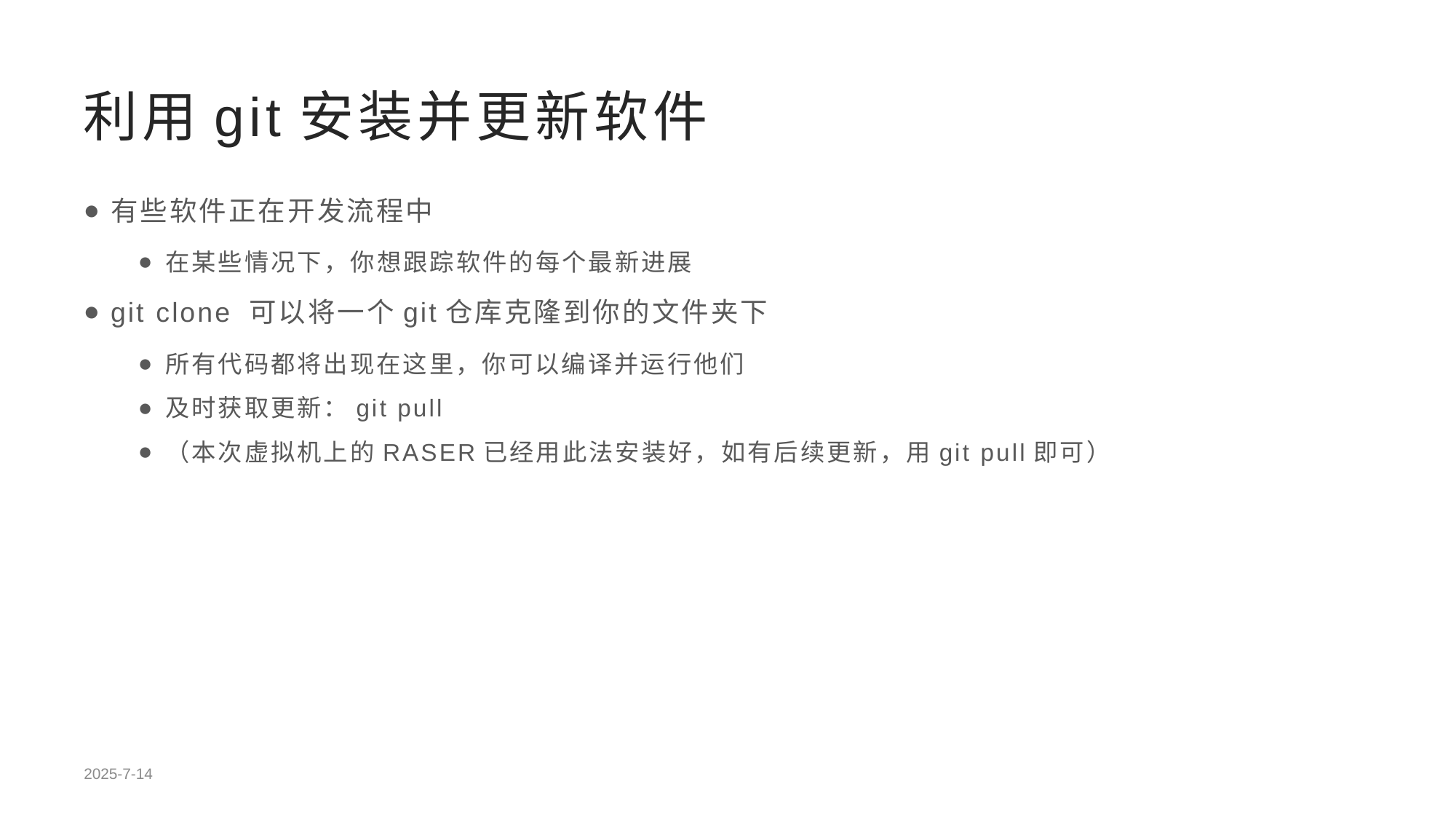

# 利用git安装并更新软件
有些软件正在开发流程中
在某些情况下，你想跟踪软件的每个最新进展
git clone 可以将一个git仓库克隆到你的文件夹下
所有代码都将出现在这里，你可以编译并运行他们
及时获取更新：git pull
（本次虚拟机上的RASER已经用此法安装好，如有后续更新，用git pull即可）
2025-7-14
5